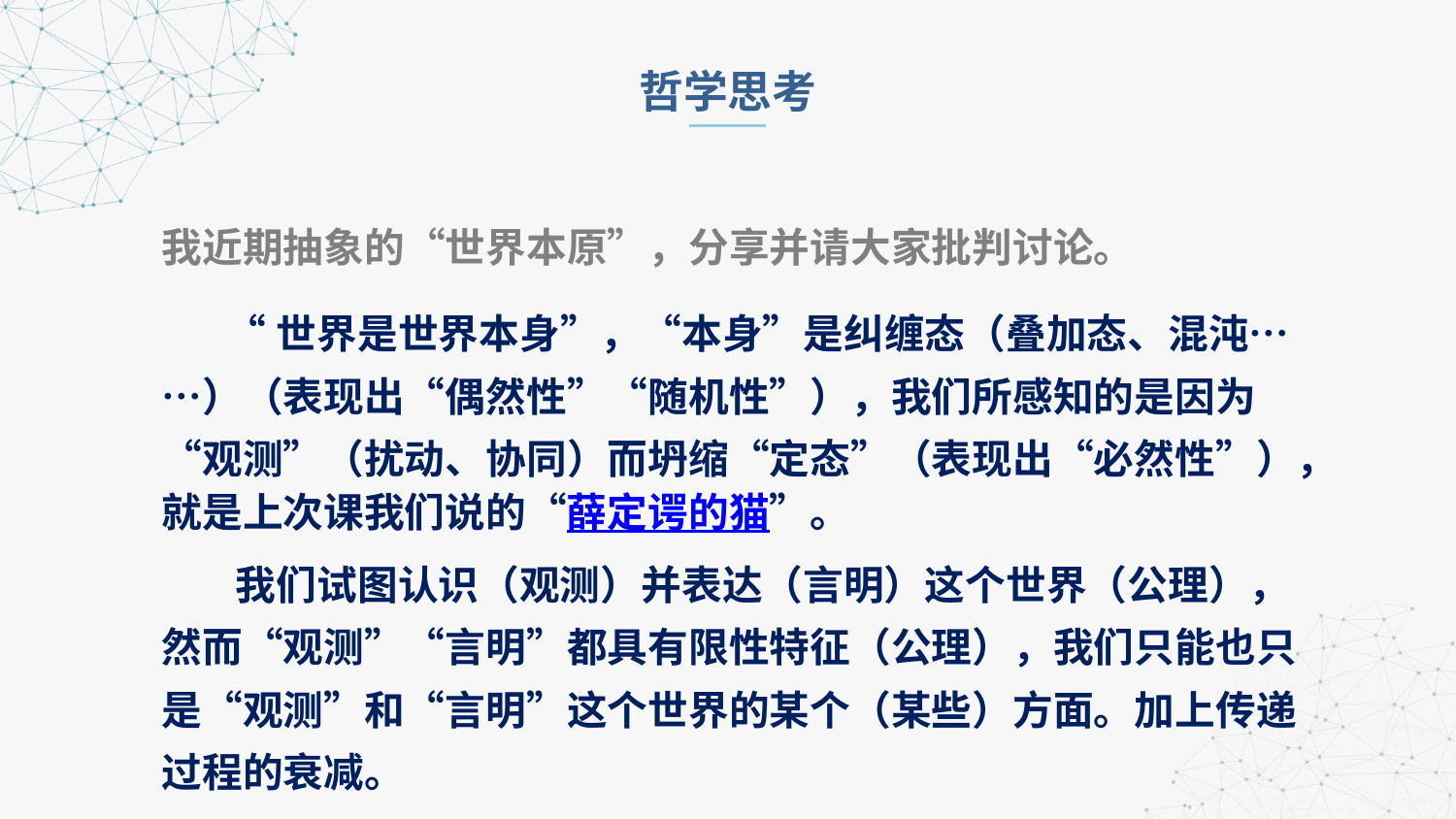

哲学思考
我近期抽象的“世界本原”，分享并请大家批判讨论。
       “世界是世界本身”，“本身”是纠缠态（叠加态、混沌……）（表现出“偶然性”“随机性”），我们所感知的是因为“观测”（扰动、协同）而坍缩“定态”（表现出“必然性”），就是上次课我们说的“薛定谔的猫”。
       我们试图认识（观测）并表达（言明）这个世界（公理），然而“观测”“言明”都具有限性特征（公理），我们只能也只是“观测”和“言明”这个世界的某个（某些）方面。加上传递过程的衰减。